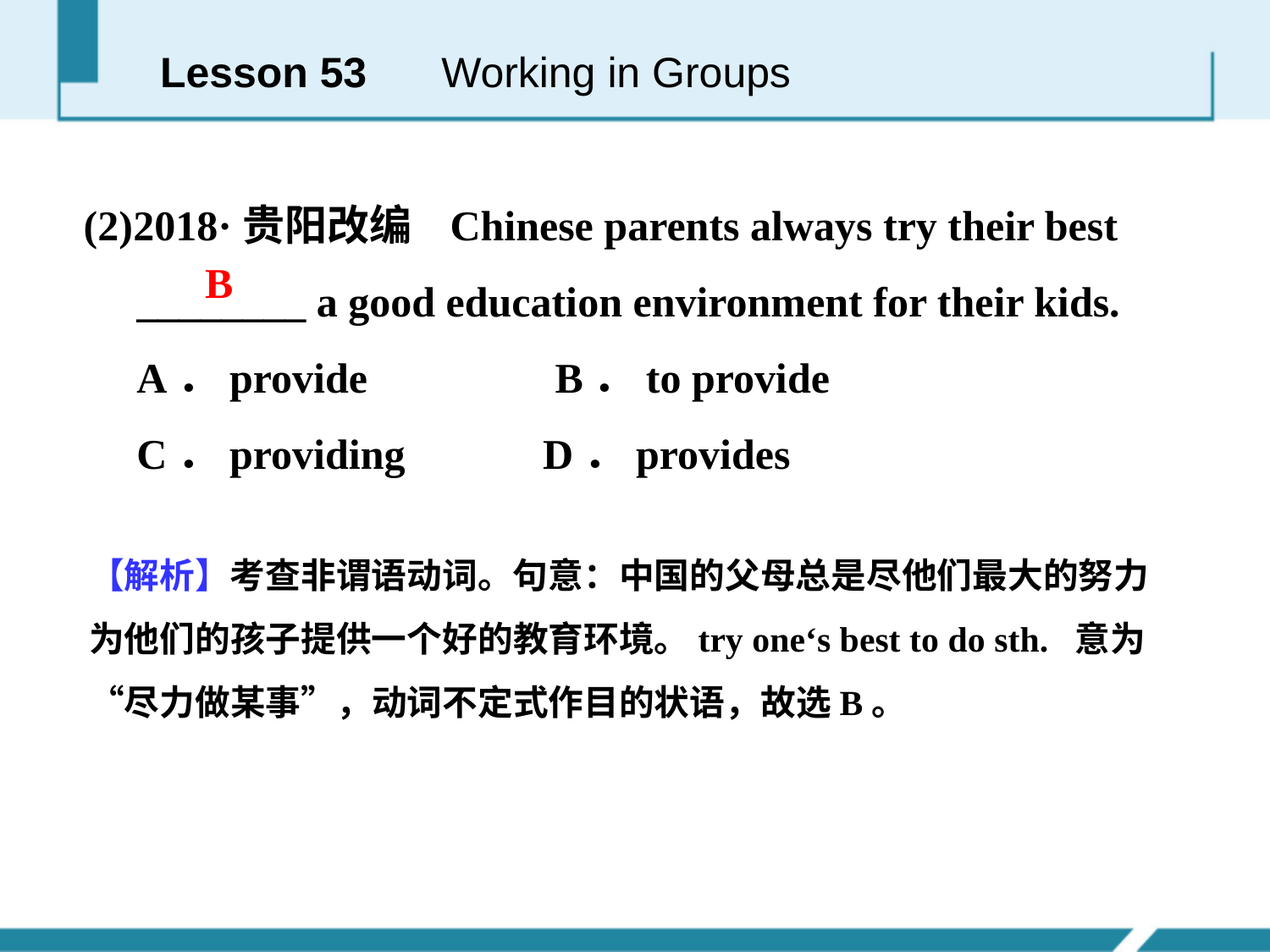

Lesson 53 　Working in Groups
 (2)2018·贵阳改编   Chinese parents always try their best
      ________ a good education environment for their kids.
      A．provide 　            B．to provide
      C．providing             D．provides
B
【解析】考查非谓语动词。句意：中国的父母总是尽他们最大的努力为他们的孩子提供一个好的教育环境。try one‘s best to do sth.  意为“尽力做某事”，动词不定式作目的状语，故选B。